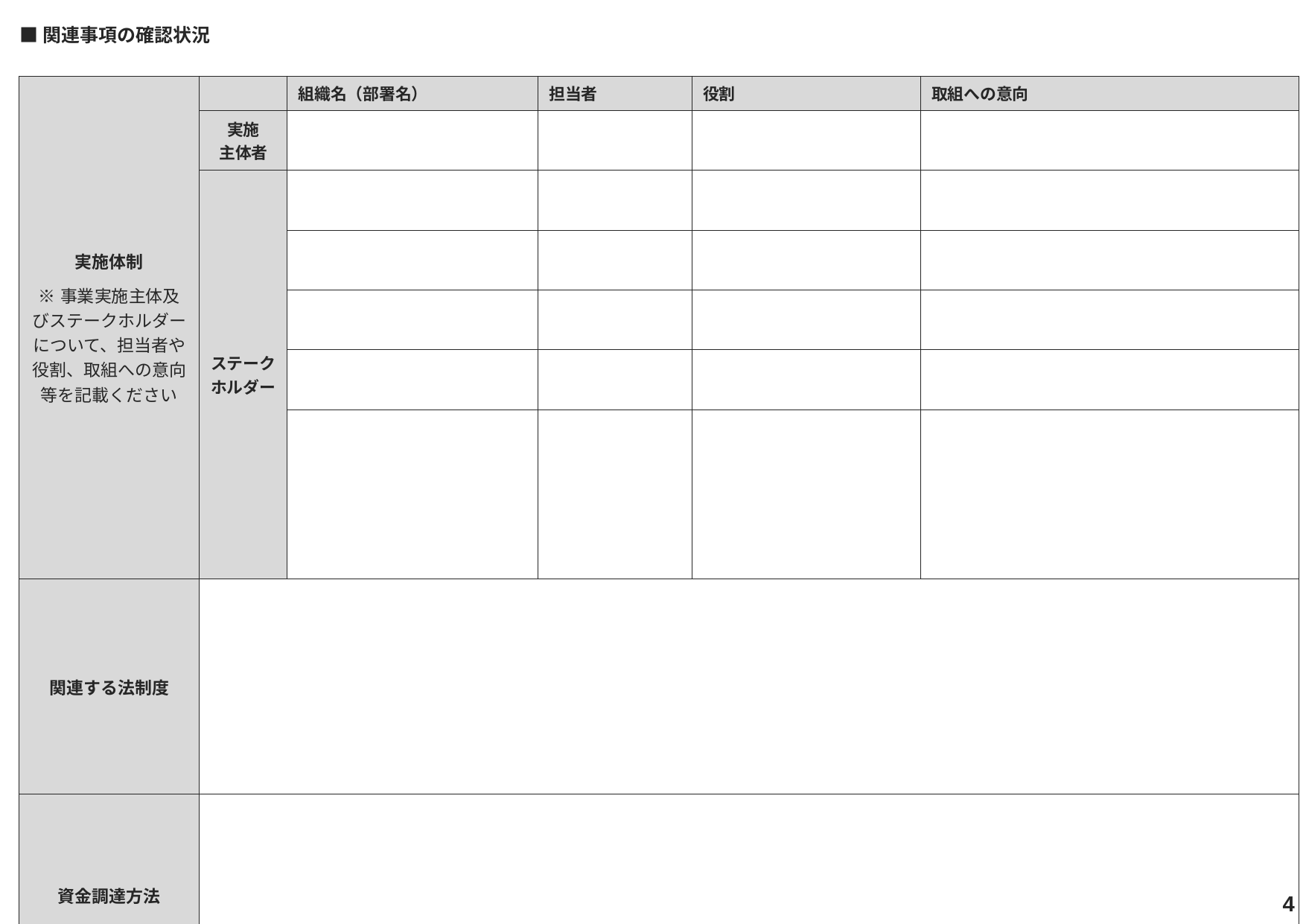

■関連事項の確認状況
| 実施体制 ※事業実施主体及びステークホルダーについて、担当者や役割、取組への意向等を記載ください |  | 組織名（部署名） | 担当者 | 役割 | 取組への意向 |
| --- | --- | --- | --- | --- | --- |
|  | 実施 主体者 |  |  |  |  |
|  | ステーク ホルダー |  |  |  |  |
|  |  |  |  |  |  |
|  |  |  |  |  |  |
|  |  |  |  |  |  |
|  |  |  |  |  |  |
| 関連する法制度 |  |  |  |  |  |
| 資金調達方法 |  |  |  |  |  |
4